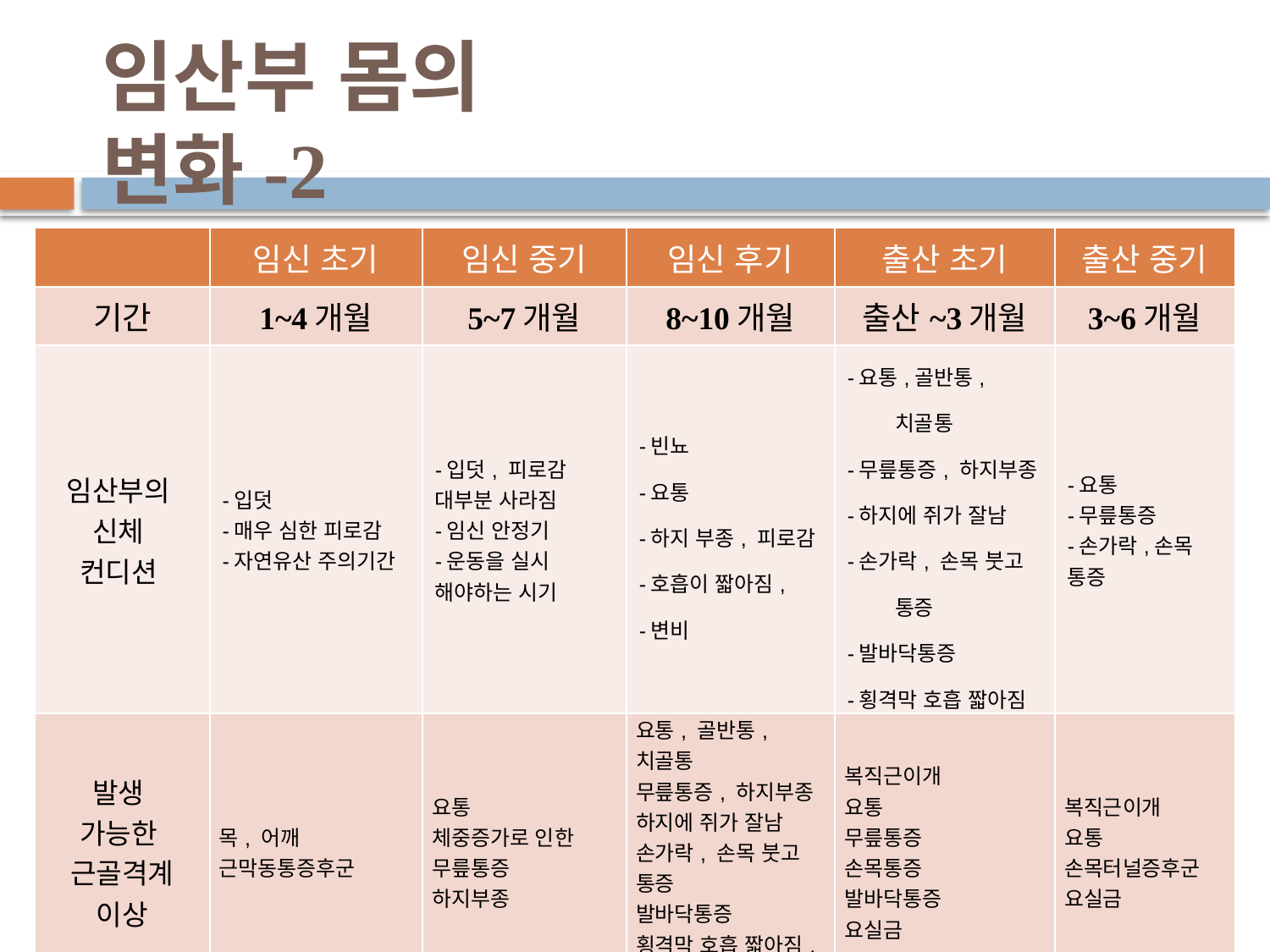

# 임산부 몸의 변화-2
|  | 임신 초기 | 임신 중기 | 임신 후기 | 출산 초기 | 출산 중기 |
| --- | --- | --- | --- | --- | --- |
| 기간 | 1~4개월 | 5~7개월 | 8~10개월 | 출산~3개월 | 3~6개월 |
| 임산부의 신체 컨디션 | -입덧 -매우 심한 피로감 -자연유산 주의기간 | -입덧, 피로감 대부분 사라짐 -임신 안정기 -운동을 실시 해야하는 시기 | -빈뇨 -요통 -하지 부종, 피로감 -호흡이 짧아짐, -변비 | -요통,골반통, 치골통 -무릎통증, 하지부종 -하지에 쥐가 잘남 -손가락, 손목 붓고 통증 -발바닥통증 -횡격막 호흡 짧아짐 | -요통 -무릎통증 -손가락,손목 통증 |
| 발생 가능한 근골격계 이상 | 목, 어깨 근막동통증후군 | 요통 체중증가로 인한 무릎통증 하지부종 | 요통, 골반통, 치골통 무릎통증, 하지부종 하지에 쥐가 잘남 손가락, 손목 붓고 통증 발바닥통증 횡격막 호흡 짧아짐. 요실금 | 복직근이개 요통 무릎통증 손목통증 발바닥통증 요실금 | 복직근이개 요통 손목터널증후군 요실금 |
| 보행 | 일반적 보행 | 일반적 보행 팔자보행 | 팔자보행 좁은 보폭 발을 끄는 보행 | 복근약화로 다리를 들어올리는 높이가 낮다. | 일반적인 보행 |